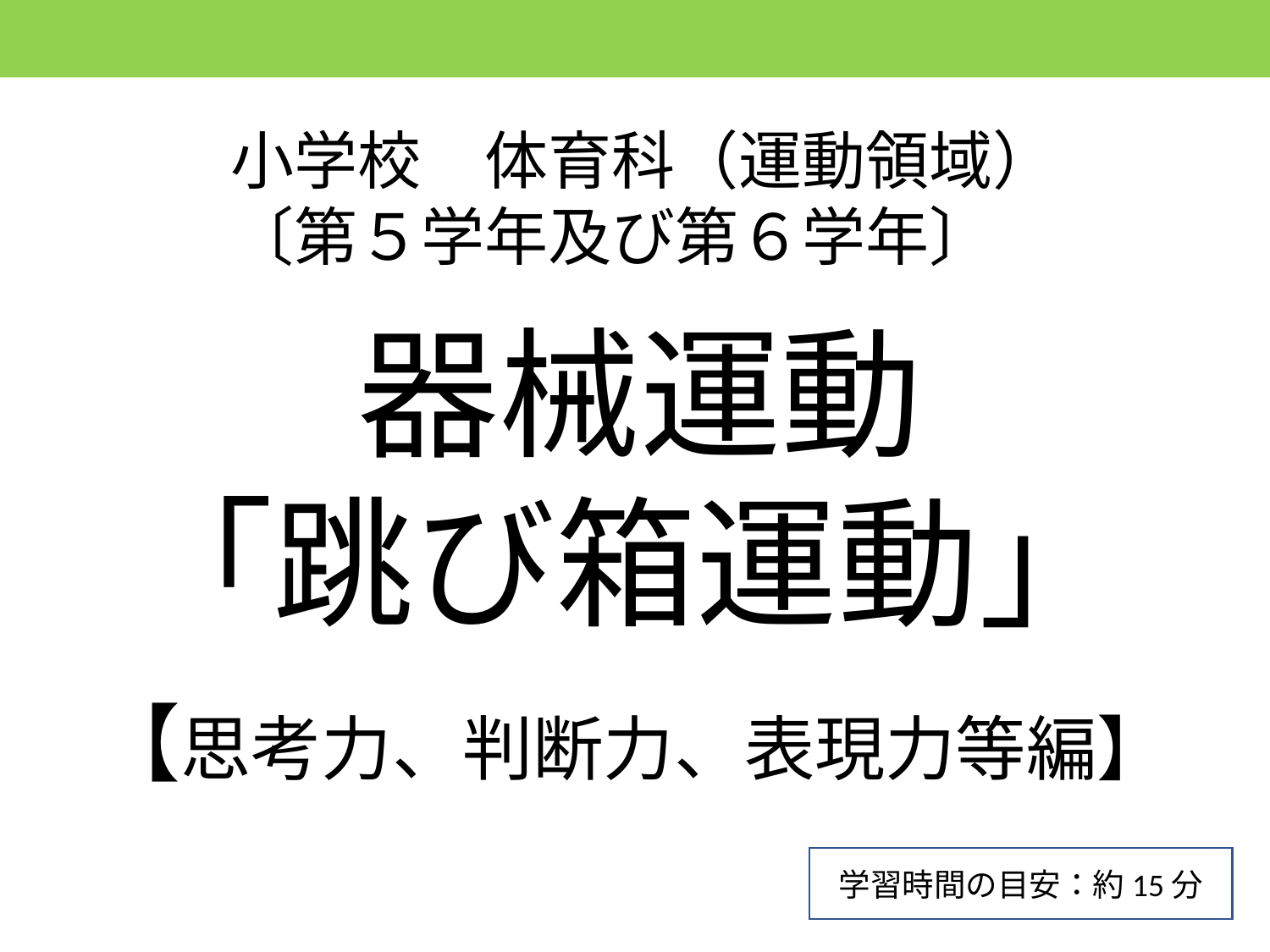

小学校　体育科（運動領域）
〔第５学年及び第６学年〕
器械運動
「跳び箱運動」

【思考力、判断力、表現力等編】
学習時間の目安：約15分
1